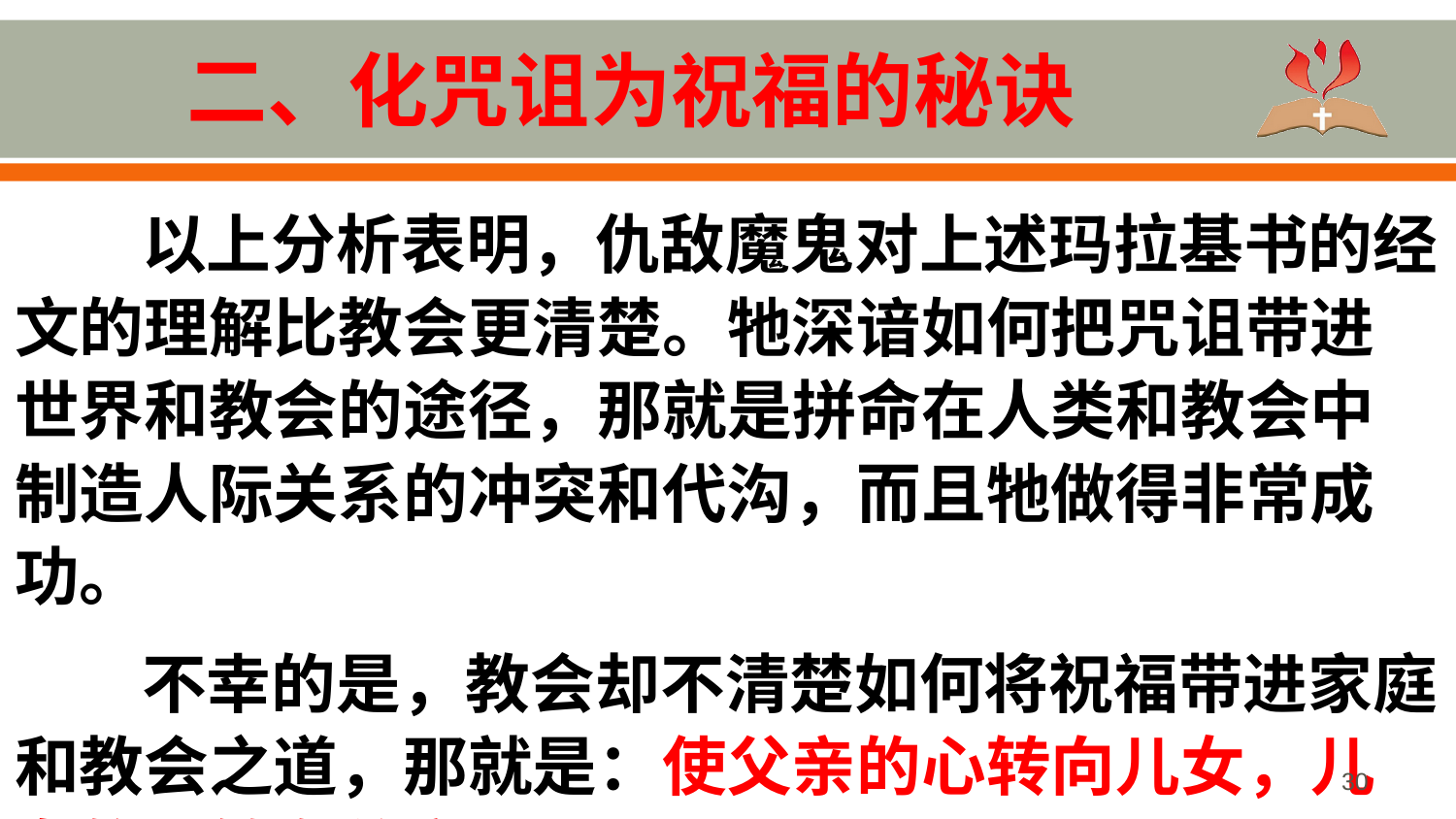

# 二、化咒诅为祝福的秘诀
以上分析表明，仇敌魔鬼对上述玛拉基书的经文的理解比教会更清楚。牠深谙如何把咒诅带进世界和教会的途径，那就是拼命在人类和教会中制造人际关系的冲突和代沟，而且牠做得非常成功。
不幸的是，教会却不清楚如何将祝福带进家庭和教会之道，那就是：使父亲的心转向儿女，儿女的心转向父亲。

30